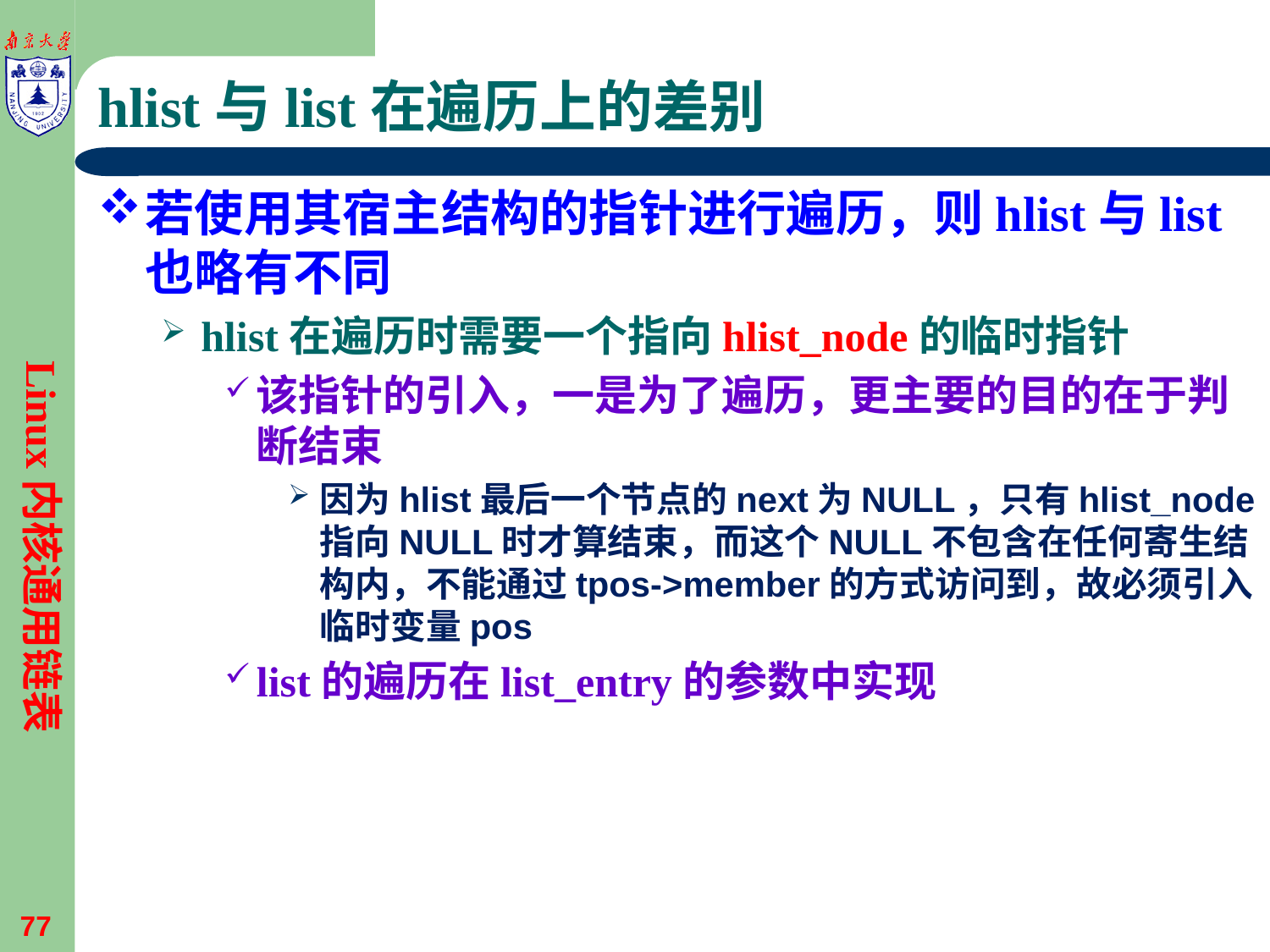

# hlist与list在遍历上的差别
若使用其宿主结构的指针进行遍历，则hlist与list也略有不同
hlist在遍历时需要一个指向hlist_node的临时指针
该指针的引入，一是为了遍历，更主要的目的在于判断结束
因为hlist最后一个节点的next为NULL，只有hlist_node指向NULL时才算结束，而这个NULL不包含在任何寄生结构内，不能通过tpos->member的方式访问到，故必须引入临时变量pos
list的遍历在list_entry的参数中实现
Linux内核通用链表
77